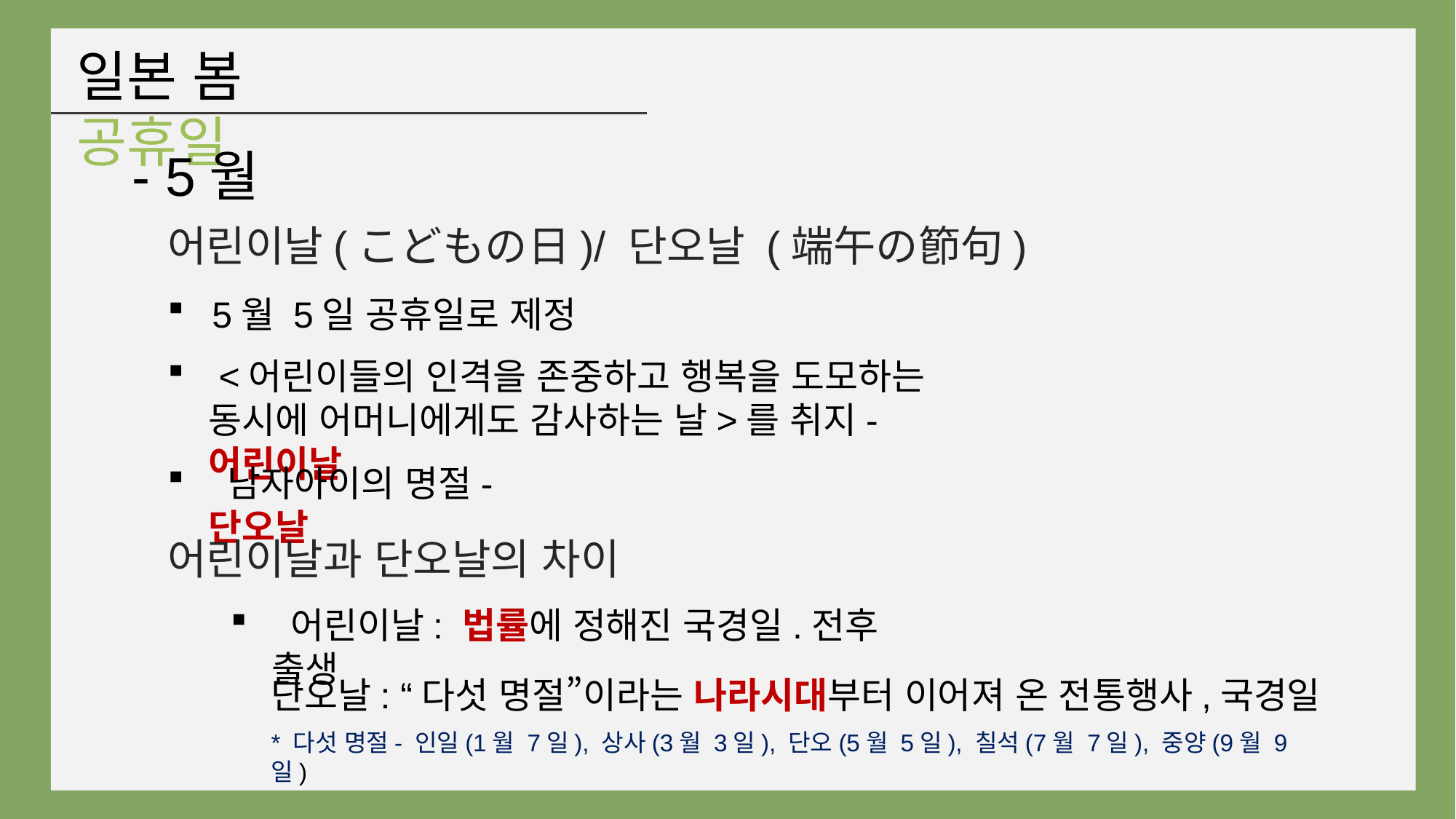

일본 봄 공휴일
- 5월
어린이날(こどもの日)/ 단오날 (端午の節句)
 5월 5일 공휴일로 제정
 <어린이들의 인격을 존중하고 행복을 도모하는 동시에 어머니에게도 감사하는 날>를 취지- 어린이날
 남자아이의 명절- 단오날
어린이날과 단오날의 차이
 어린이날: 법률에 정해진 국경일.전후 출생
단오날: “다섯 명절”이라는 나라시대부터 이어져 온 전통행사,국경일
* 다섯 명절- 인일(1월 7일), 상사(3월 3일), 단오(5월 5일), 칠석(7월 7일), 중양(9월 9일)